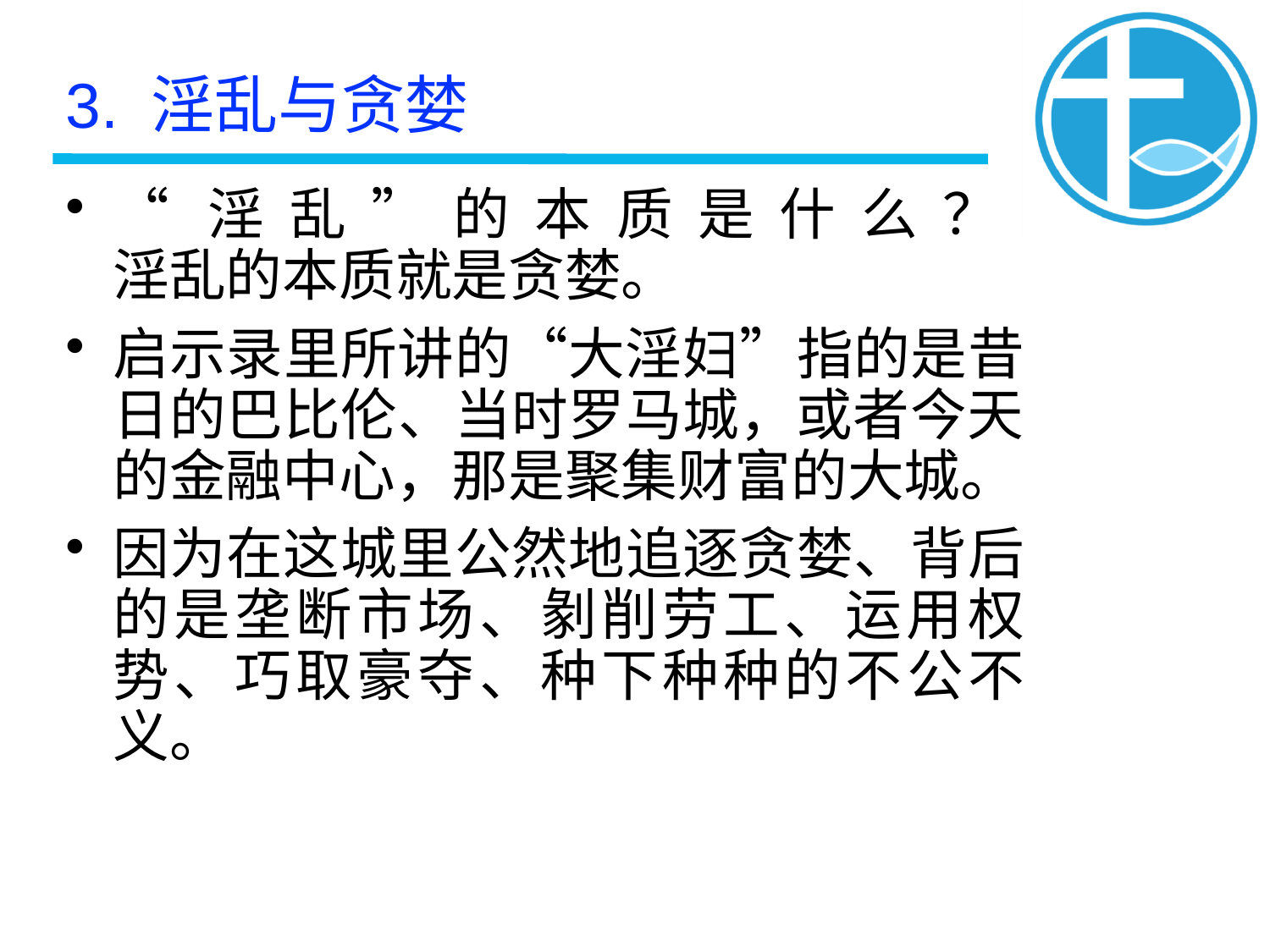

3. 淫乱与贪婪
“淫乱”的本质是什么？
淫乱的本质就是贪婪。
启示录里所讲的“大淫妇”指的是昔日的巴比伦、当时罗马城，或者今天的金融中心，那是聚集财富的大城。
因为在这城里公然地追逐贪婪、背后的是垄断市场、剶削劳工、运用权势、巧取豪夺、种下种种的不公不义。